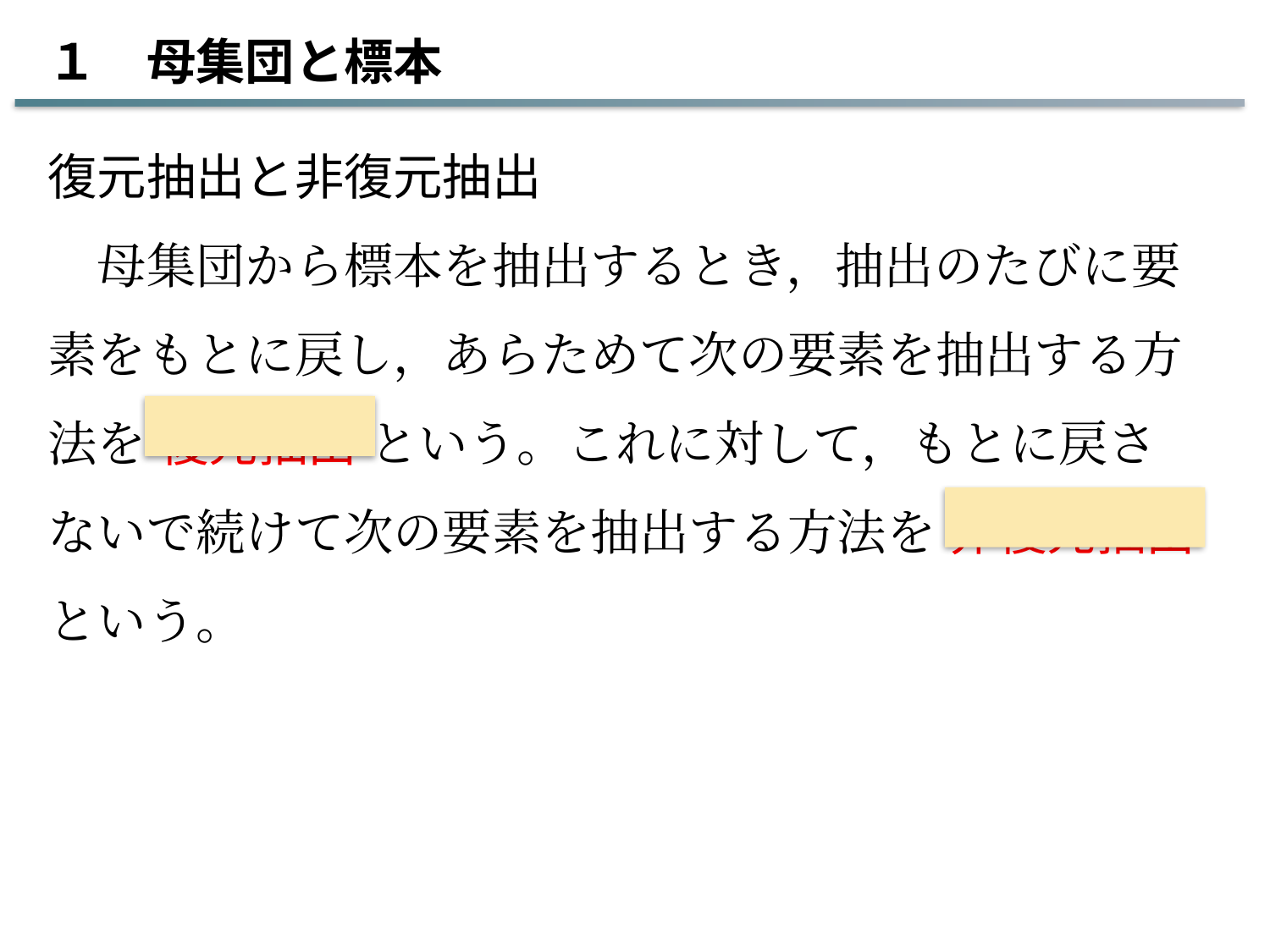

１　母集団と標本
復元抽出と非復元抽出
　母集団から標本を抽出するとき，抽出のたびに要素をもとに戻し，あらためて次の要素を抽出する方法を 復元抽出 という。これに対して，もとに戻さないで続けて次の要素を抽出する方法を 非復元抽出 という。